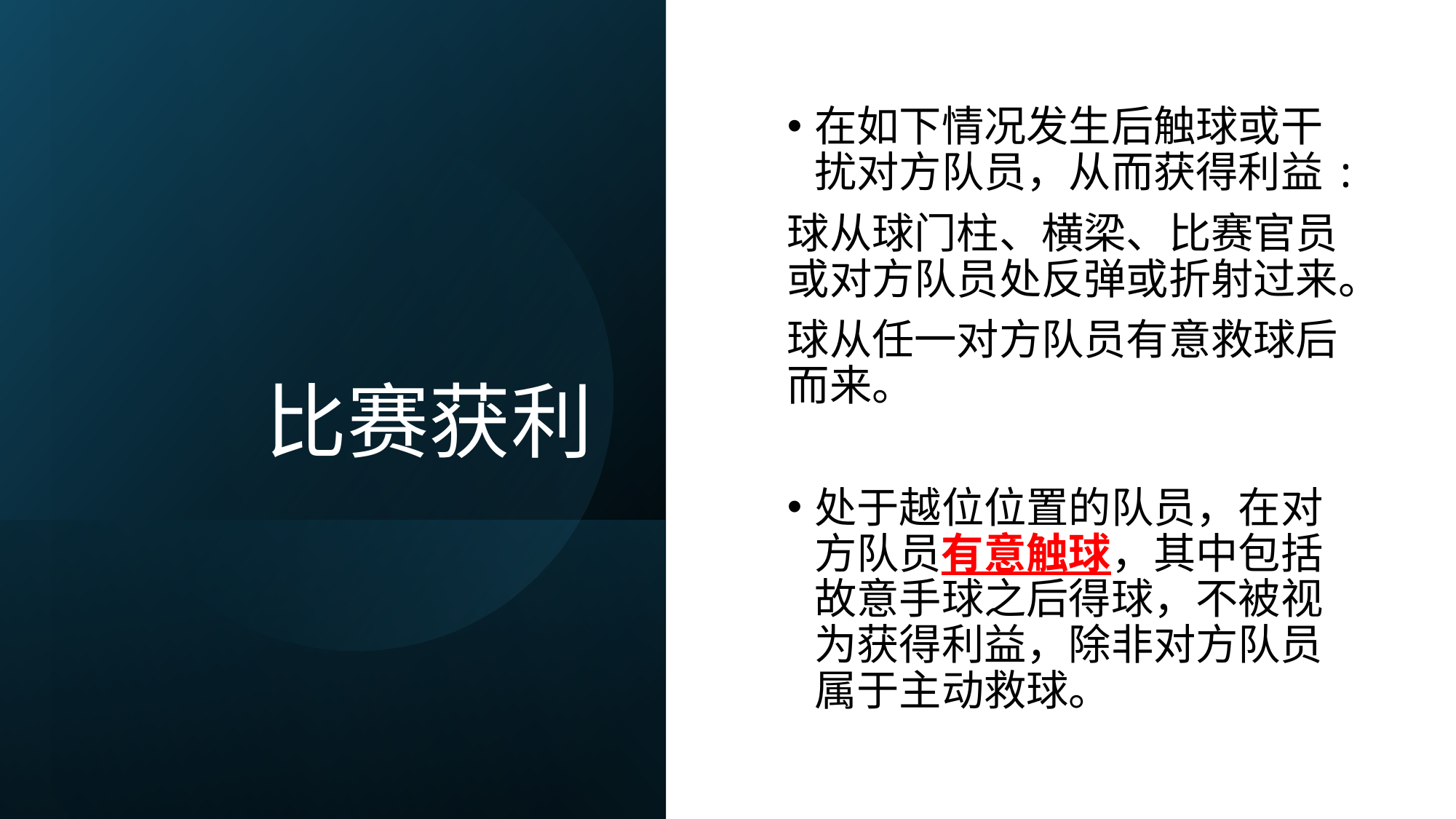

在如下情况发生后触球或干扰对方队员，从而获得利益:
球从球门柱、横梁、比赛官员或对方队员处反弹或折射过来。
球从任一对方队员有意救球后而来。

处于越位位置的队员，在对方队员有意触球，其中包括故意手球之后得球，不被视为获得利益，除非对方队员属于主动救球。

# 比赛获利